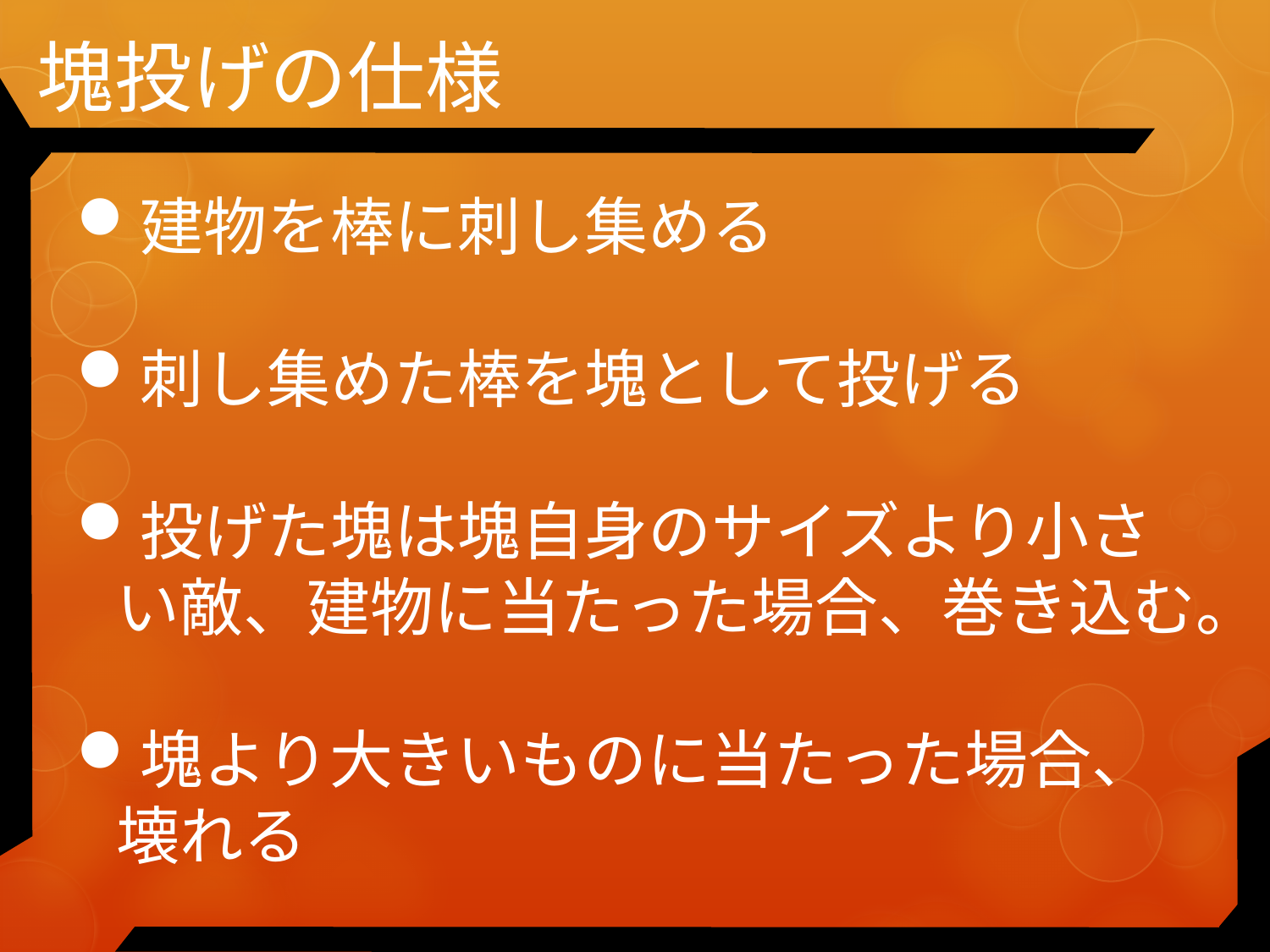

# 塊投げの仕様
建物を棒に刺し集める

刺し集めた棒を塊として投げる

投げた塊は塊自身のサイズより小さい敵、建物に当たった場合、巻き込む。

塊より大きいものに当たった場合、壊れる